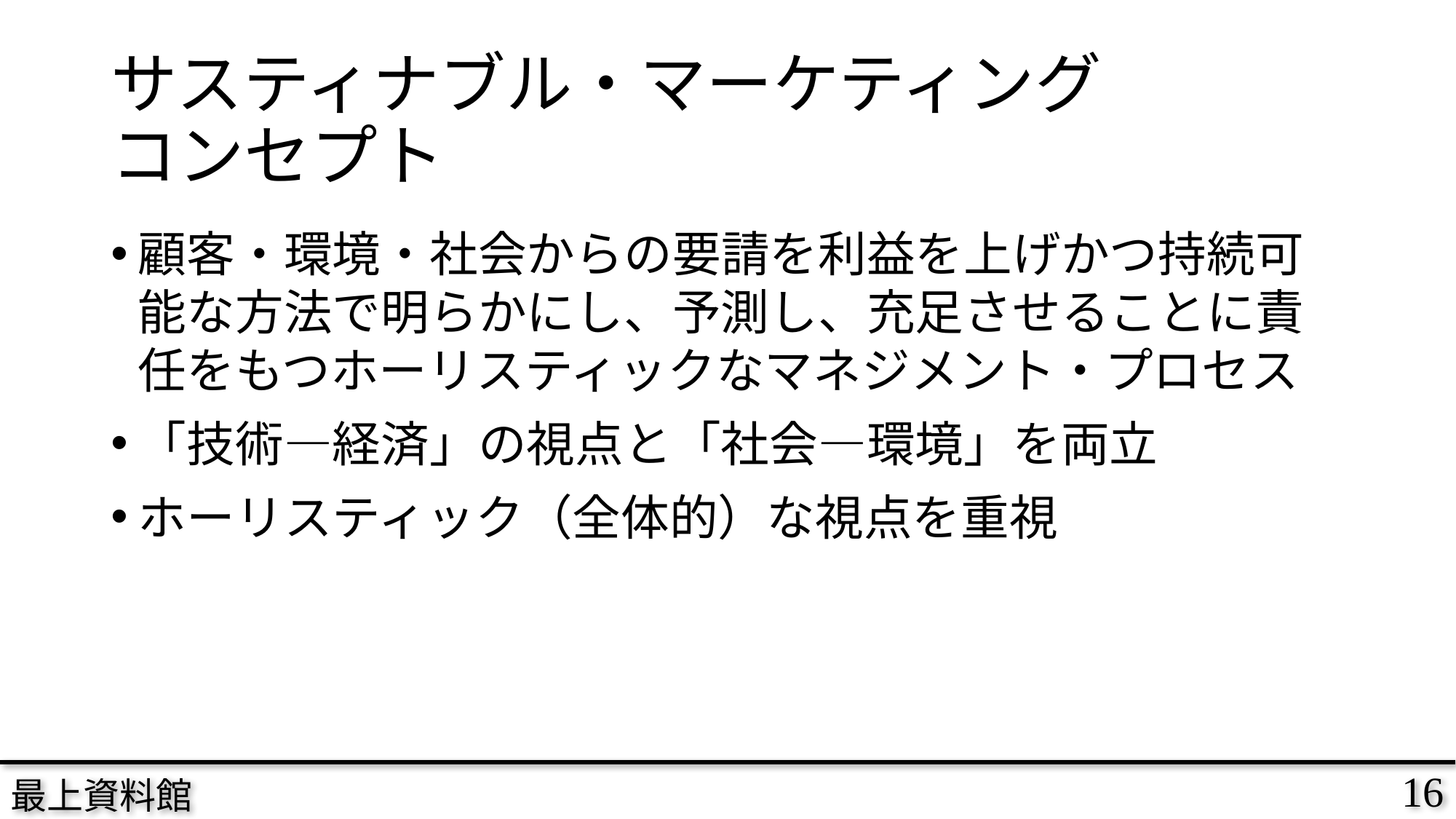

# サスティナブル・マーケティング コンセプト
顧客・環境・社会からの要請を利益を上げかつ持続可能な方法で明らかにし、予測し、充足させることに責任をもつホーリスティックなマネジメント・プロセス
「技術―経済」の視点と「社会―環境」を両立
ホーリスティック（全体的）な視点を重視